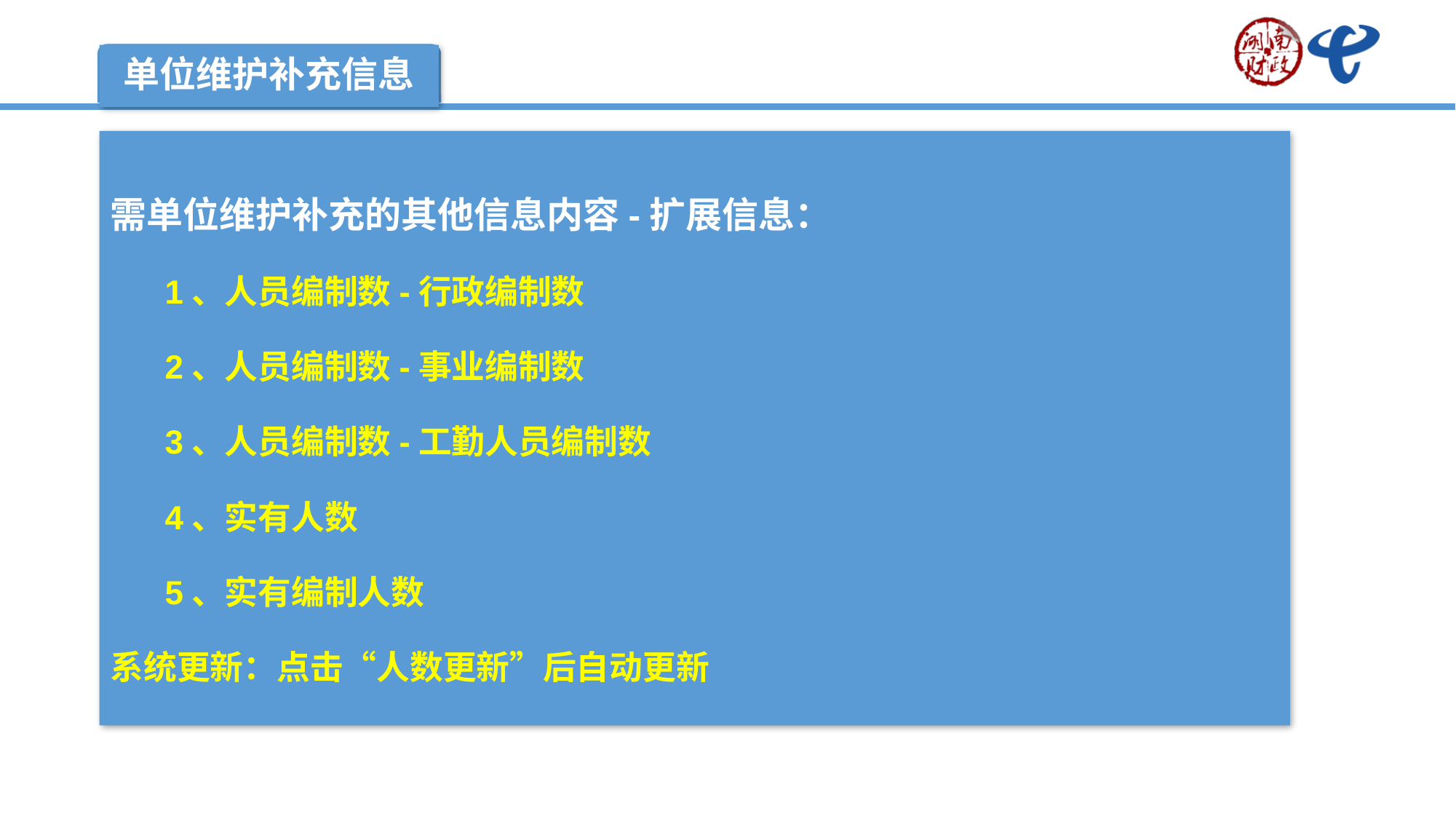

单位维护补充信息
需单位维护补充的其他信息内容-扩展信息：
1、人员编制数-行政编制数
2、人员编制数-事业编制数
3、人员编制数-工勤人员编制数
4、实有人数
5、实有编制人数
系统更新：点击“人数更新”后自动更新